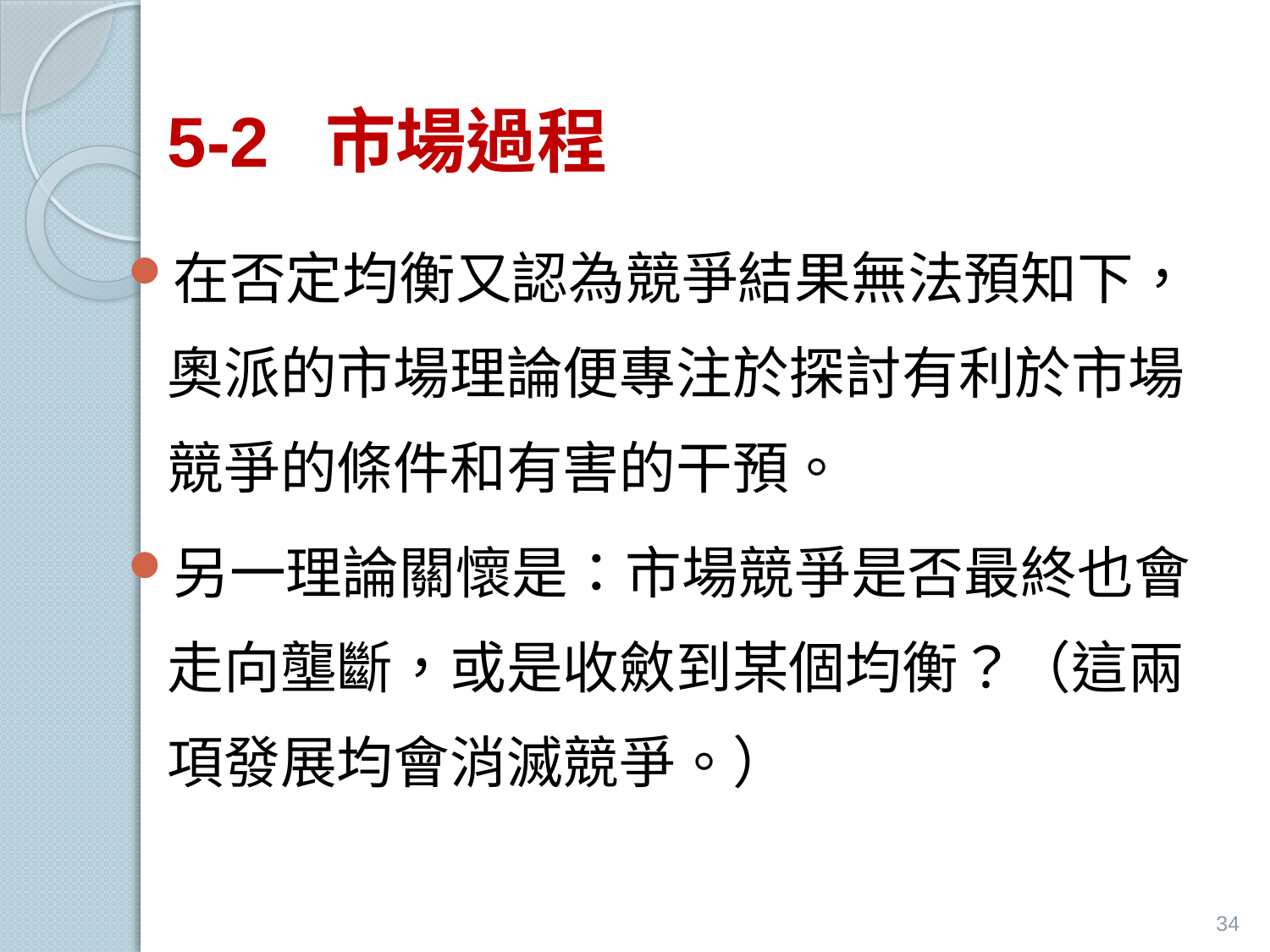

# 5-2  市場過程
在否定均衡又認為競爭結果無法預知下，奧派的市場理論便專注於探討有利於市場競爭的條件和有害的干預。
另一理論關懷是：市場競爭是否最終也會走向壟斷，或是收斂到某個均衡？（這兩項發展均會消滅競爭。）
34